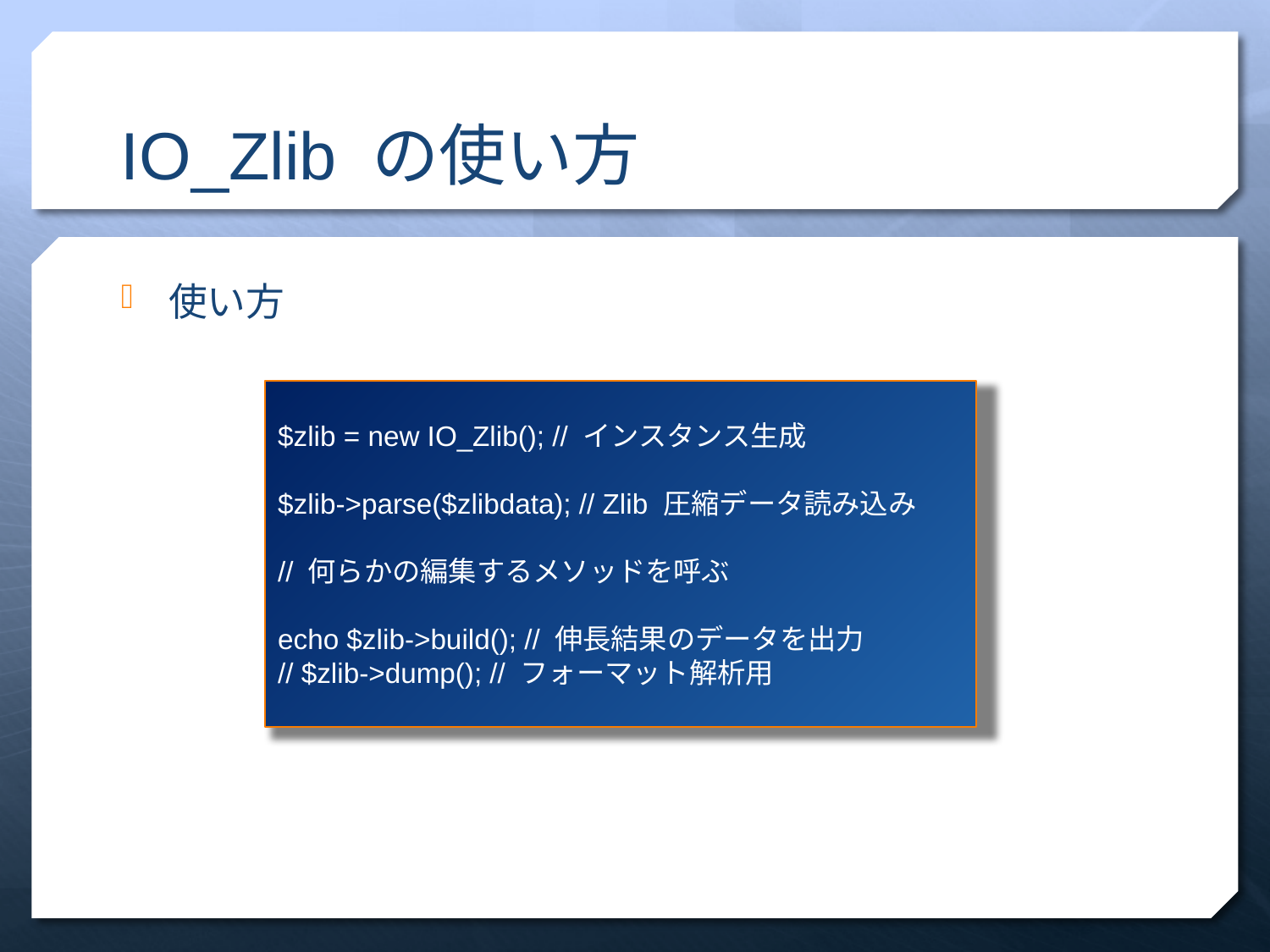

# IO_Zlib の使い方
使い方

$zlib = new IO_Zlib(); // インスタンス生成

$zlib->parse($zlibdata); // Zlib 圧縮データ読み込み

// 何らかの編集するメソッドを呼ぶ

echo $zlib->build(); // 伸長結果のデータを出力
// $zlib->dump(); // フォーマット解析用